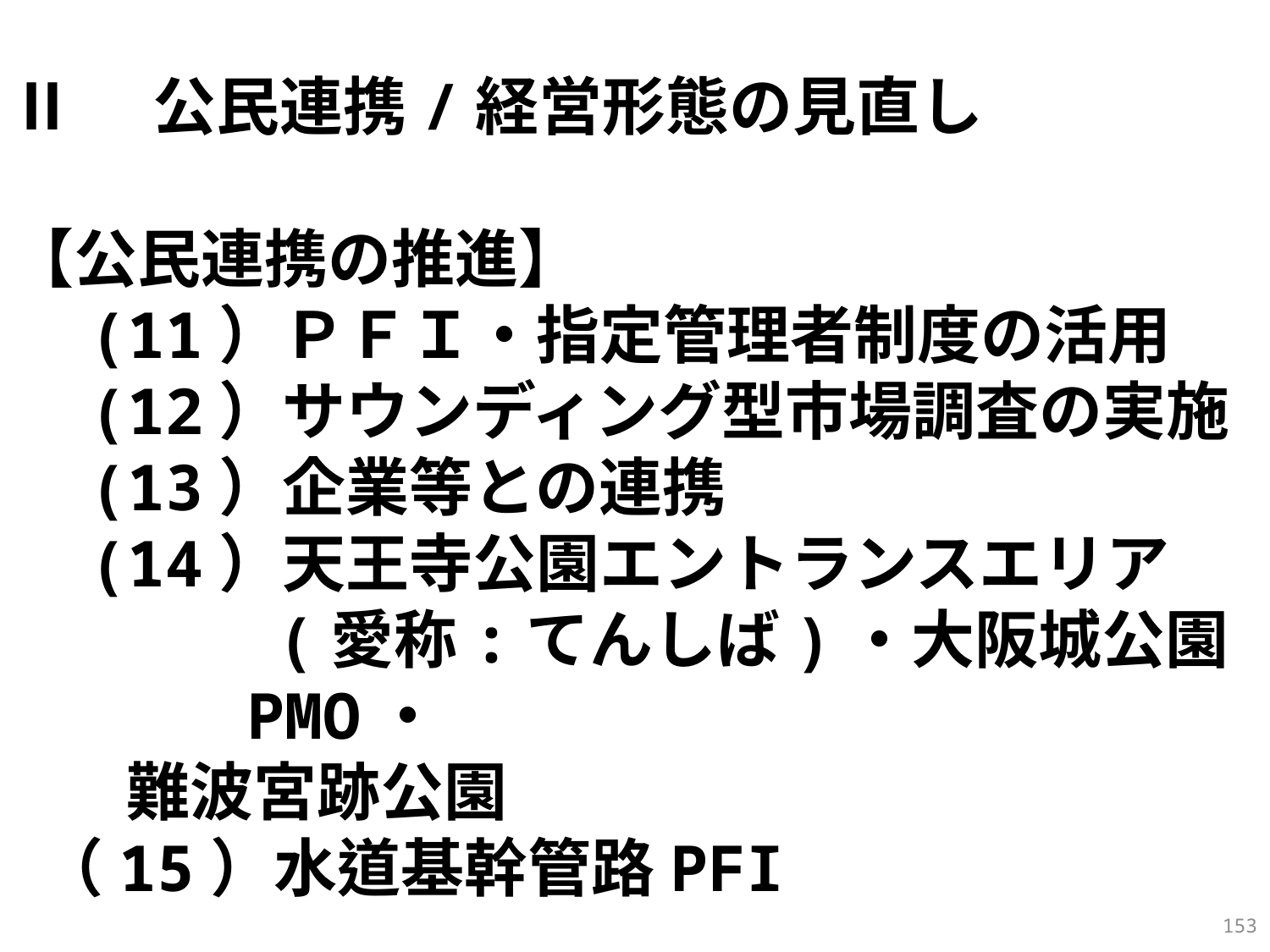

Ⅱ　公民連携/経営形態の見直し
【公民連携の推進】
　(11）ＰＦＩ・指定管理者制度の活用
　(12）サウンディング型市場調査の実施
　(13）企業等との連携
　(14）天王寺公園エントランスエリア
       (愛称:てんしば)・大阪城公園PMO・
       難波宮跡公園
 （15）水道基幹管路PFI
153